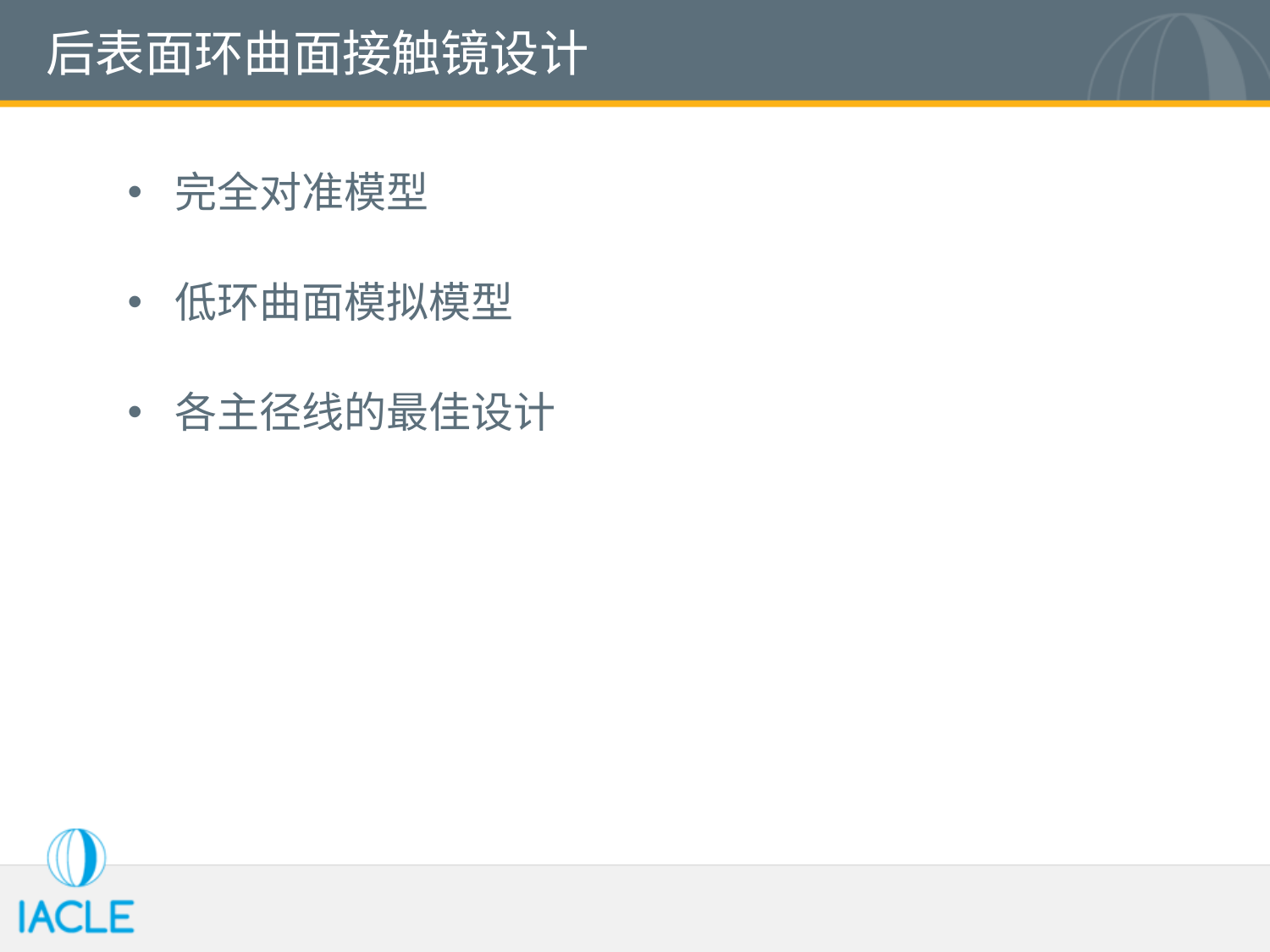

# 后表面环曲面接触镜设计
完全对准模型
低环曲面模拟模型
各主径线的最佳设计